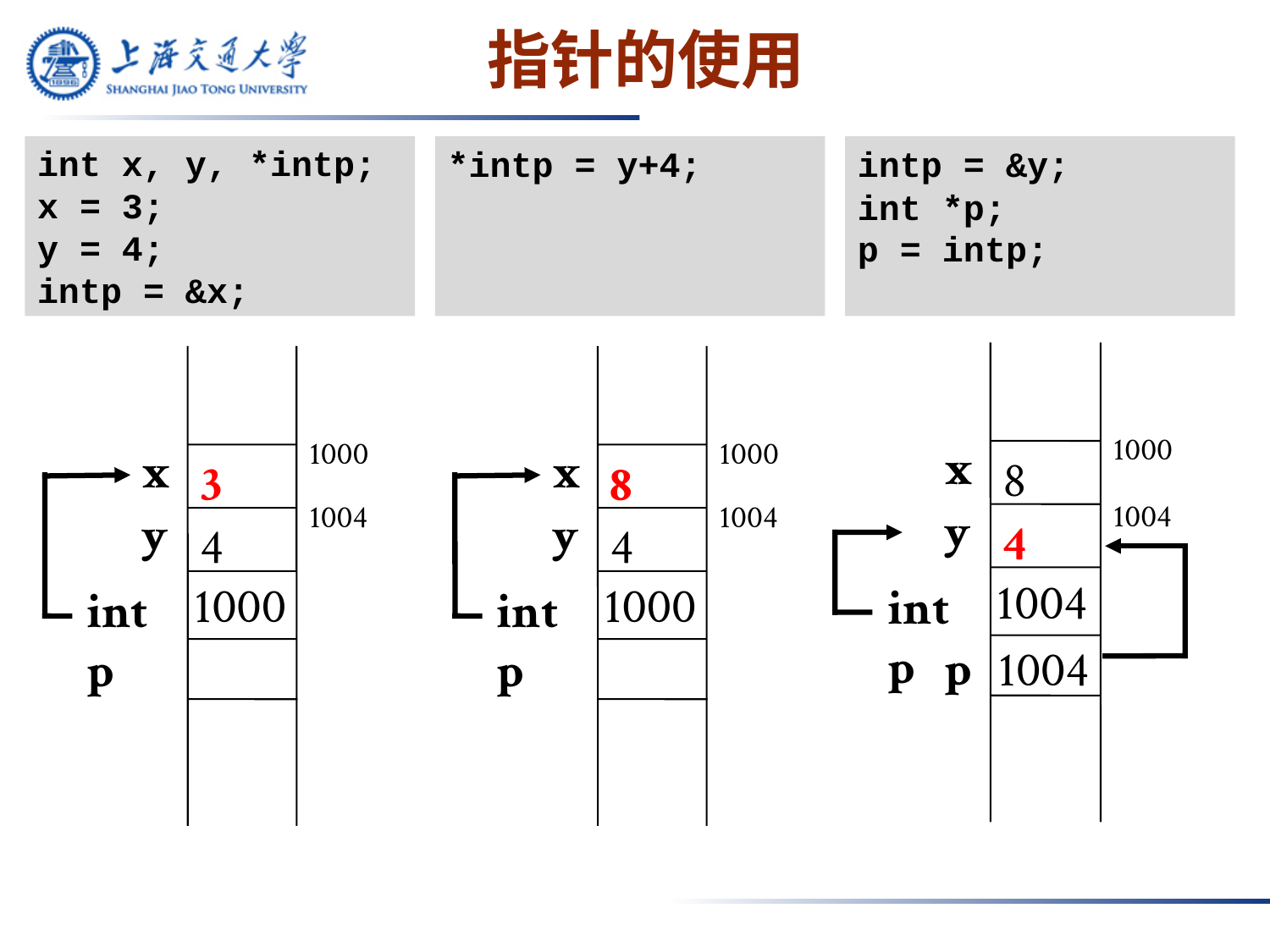

# 指针的使用
*intp = y+4;
intp = &y;
int *p;
p = intp;
int x, y, *intp;
x = 3;
y = 4;
intp = &x;

1000
x
8

1004
y
4

1004

intp
p
1004

1000
x
3

1004
y
4

1000

intp

1000
x
8

1004
y
4

1000

intp